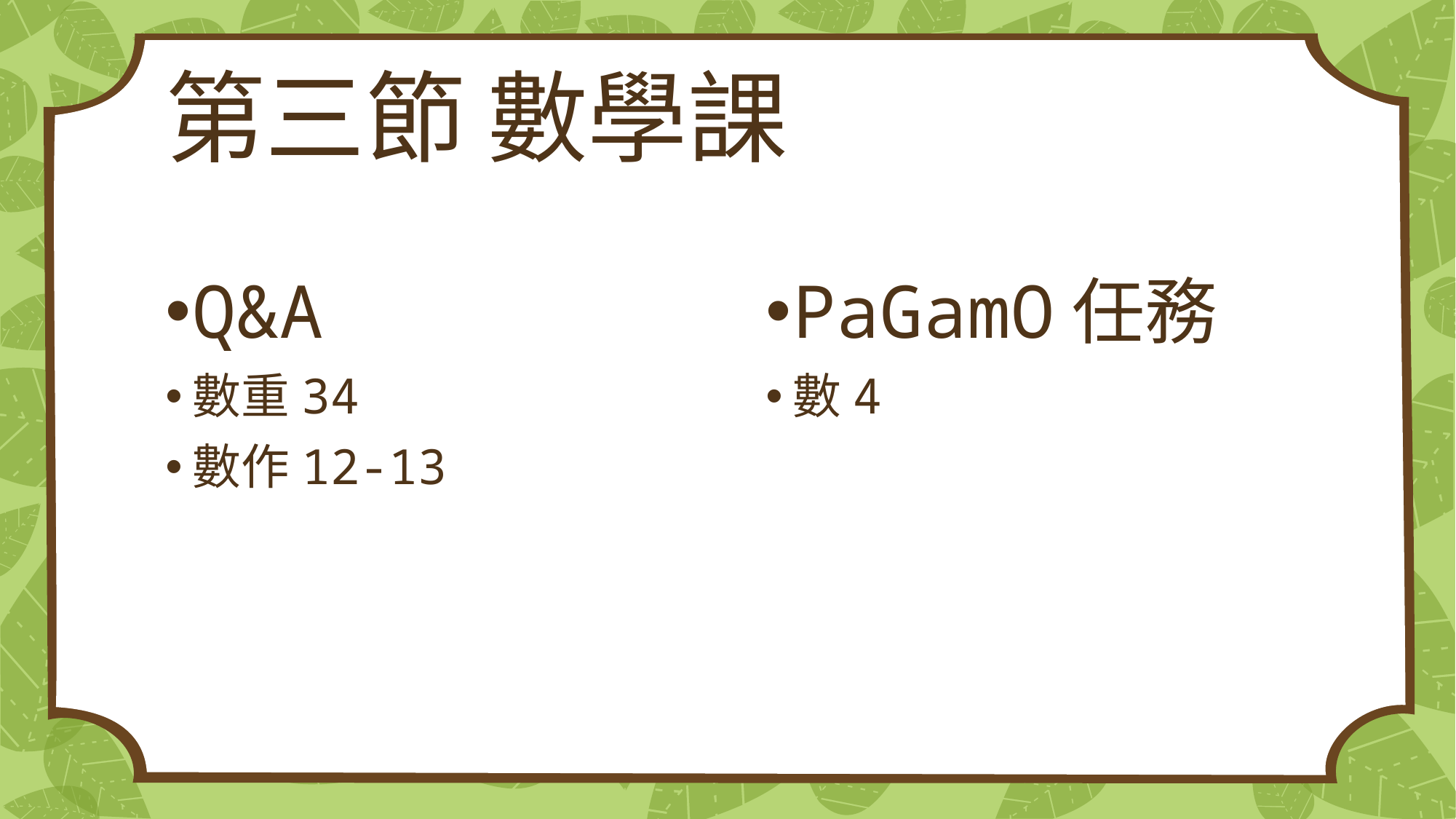

# 第三節 數學課
Q&A
數重34
數作12-13
PaGamO任務
數4